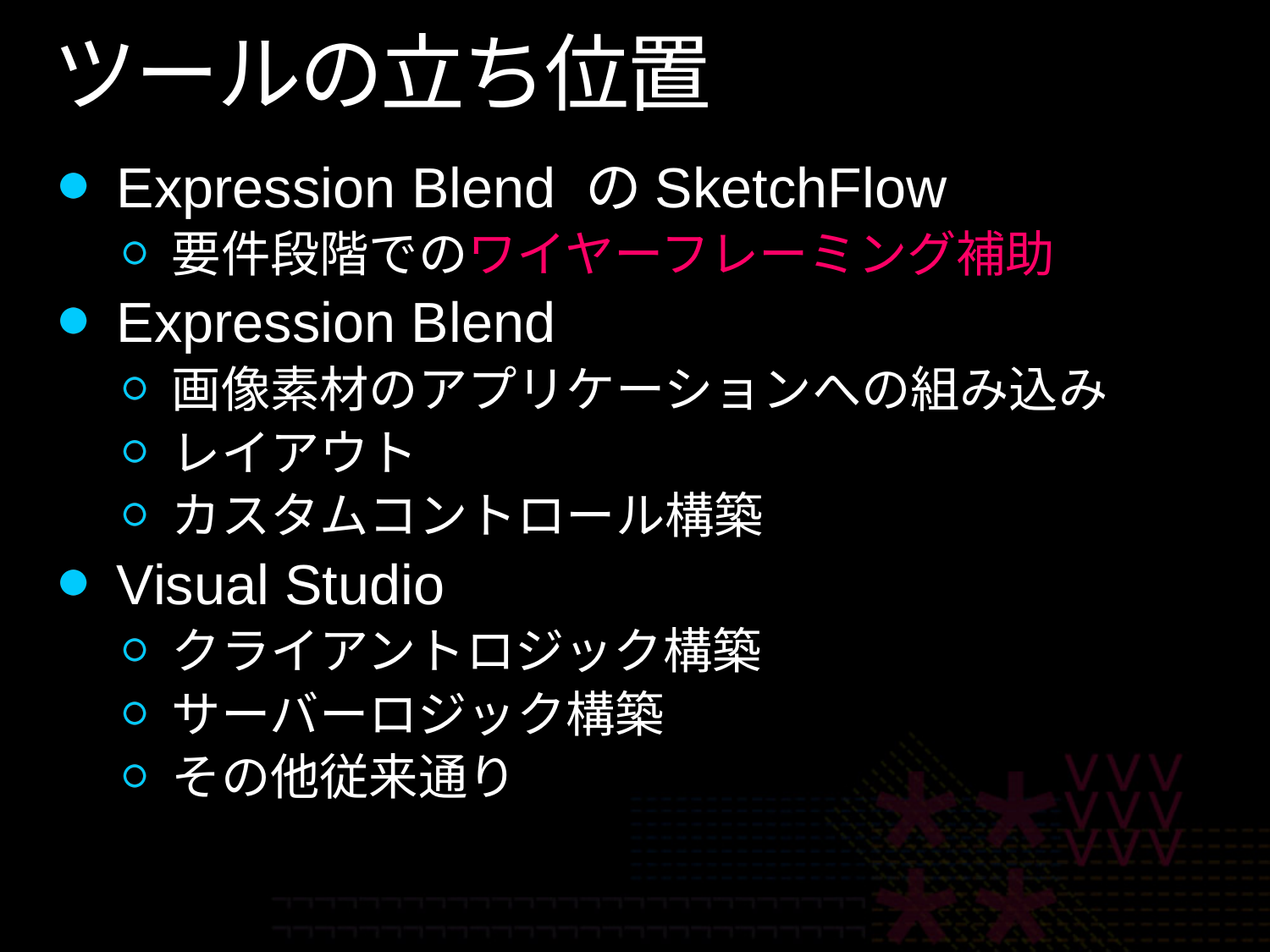

# ツールの立ち位置
Expression Blend のSketchFlow
要件段階でのワイヤーフレーミング補助
Expression Blend
画像素材のアプリケーションへの組み込み
レイアウト
カスタムコントロール構築
Visual Studio
クライアントロジック構築
サーバーロジック構築
その他従来通り